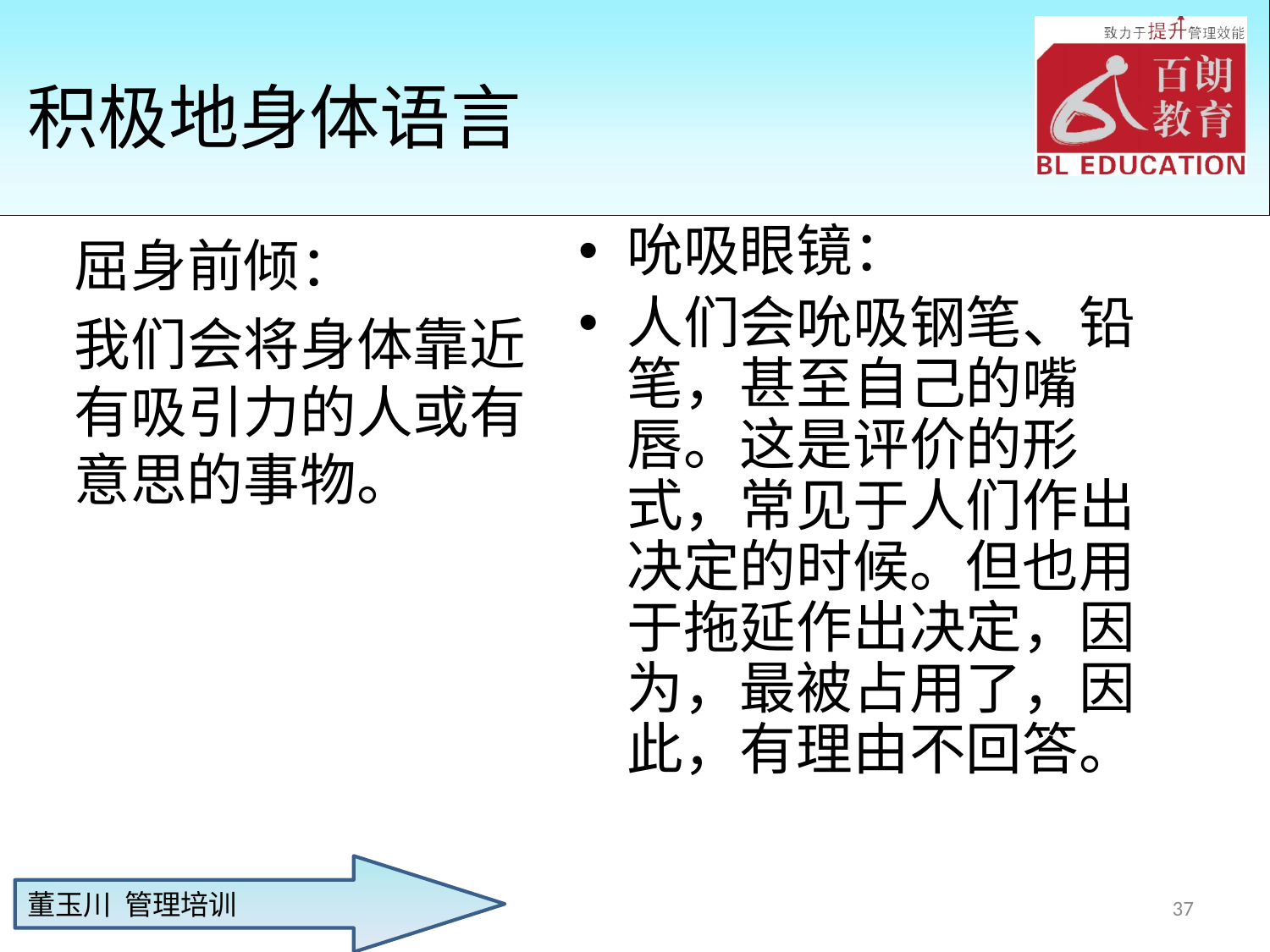

# 积极地身体语言
吮吸眼镜：
人们会吮吸钢笔、铅笔，甚至自己的嘴唇。这是评价的形式，常见于人们作出决定的时候。但也用于拖延作出决定，因为，最被占用了，因此，有理由不回答。
屈身前倾：
我们会将身体靠近有吸引力的人或有意思的事物。
37